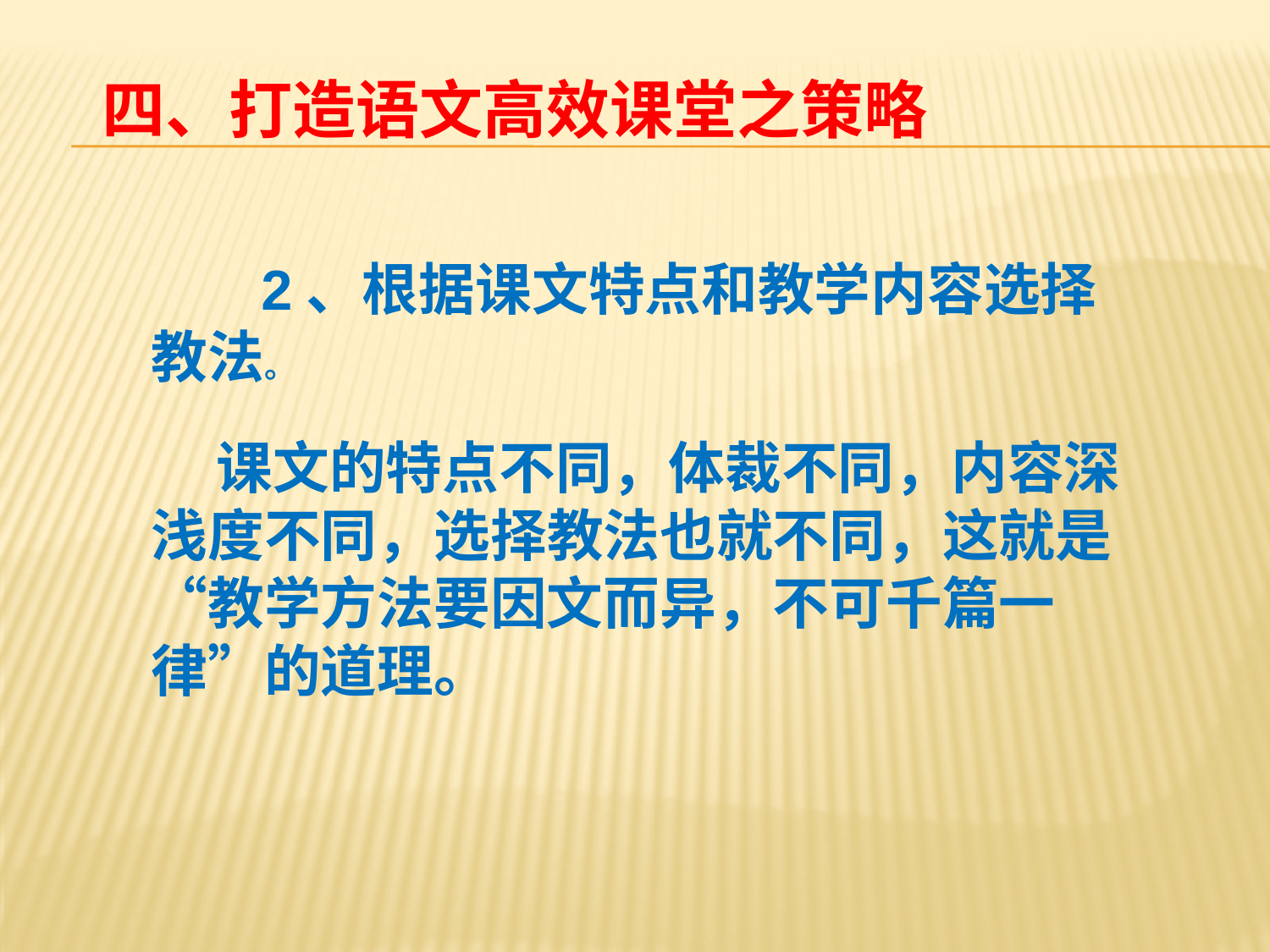

# 四、打造语文高效课堂之策略
       2、根据课文特点和教学内容选择教法。
    课文的特点不同，体裁不同，内容深浅度不同，选择教法也就不同，这就是“教学方法要因文而异，不可千篇一律”的道理。